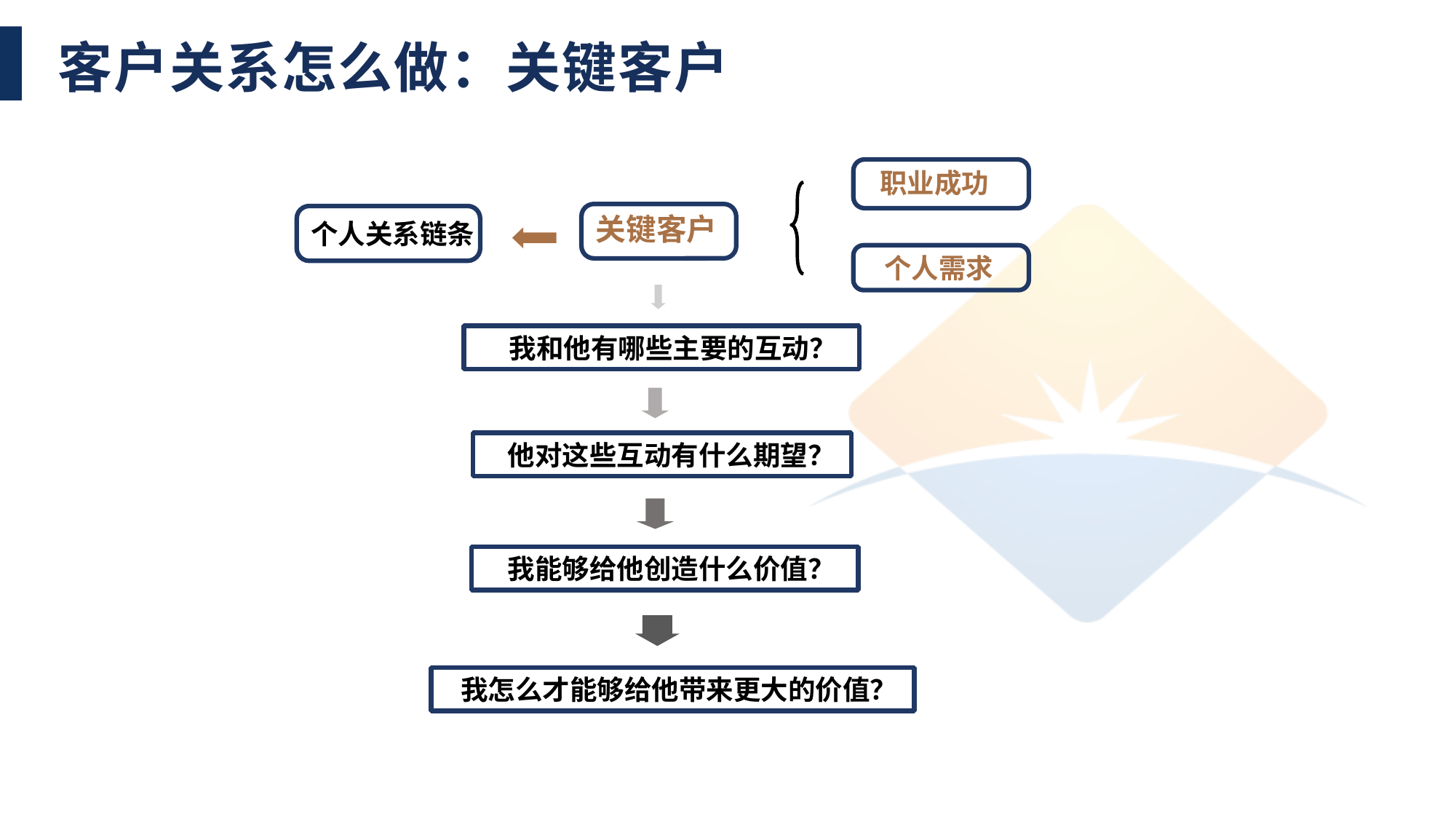

客户关系怎么做：关键客户

职业成功

关键客户

个人关系链条

个人需求

    我和他有哪些主要的互动？

   他对这些互动有什么期望？

   我能够给他创造什么价值？

  我怎么才能够给他带来更大的价值？